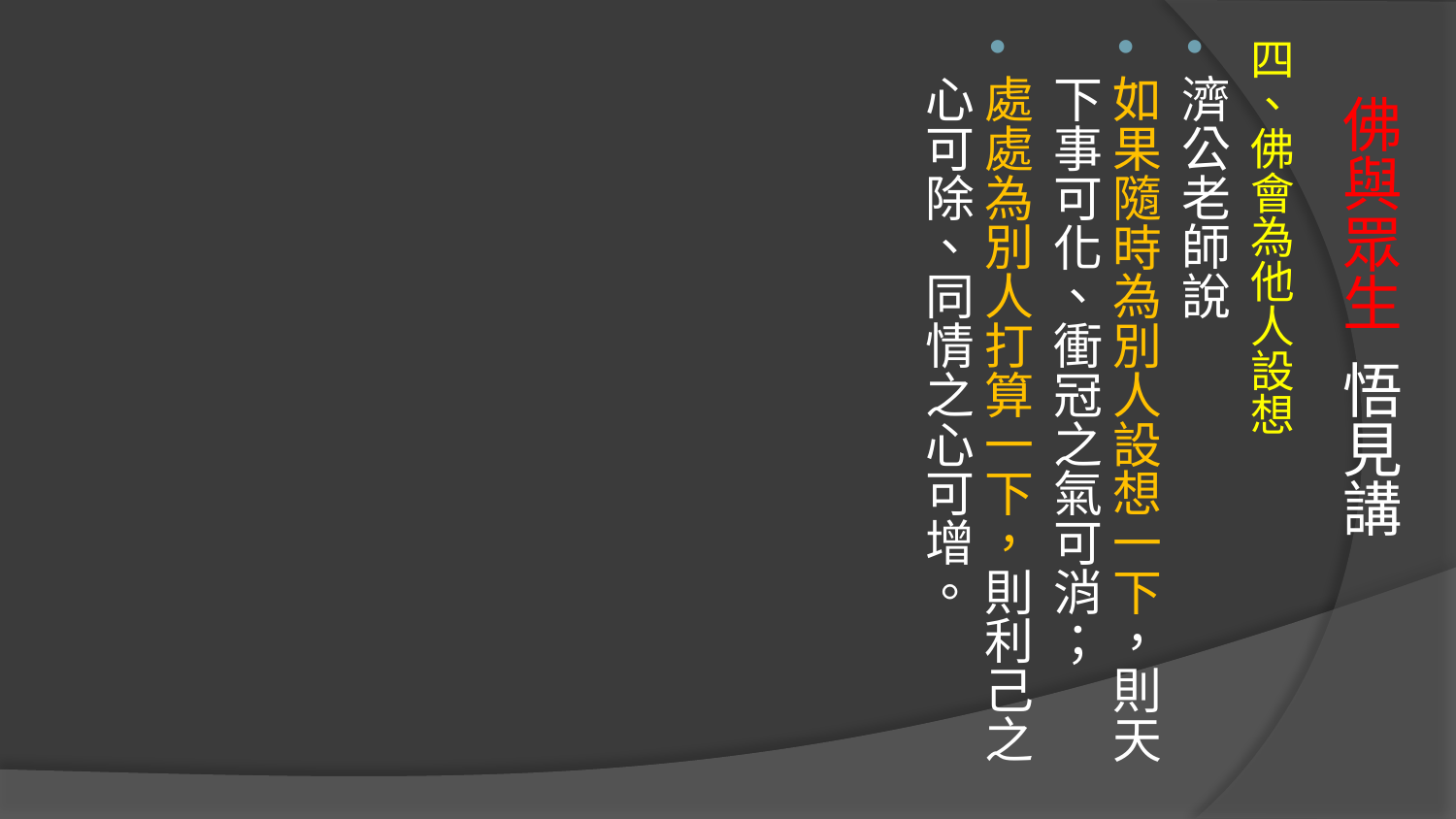

四、佛會為他人設想
濟公老師說
如果隨時為別人設想一下，則天下事可化、衝冠之氣可消；
處處為別人打算一下，則利己之心可除、同情之心可增。

# 佛與眾生  悟見講